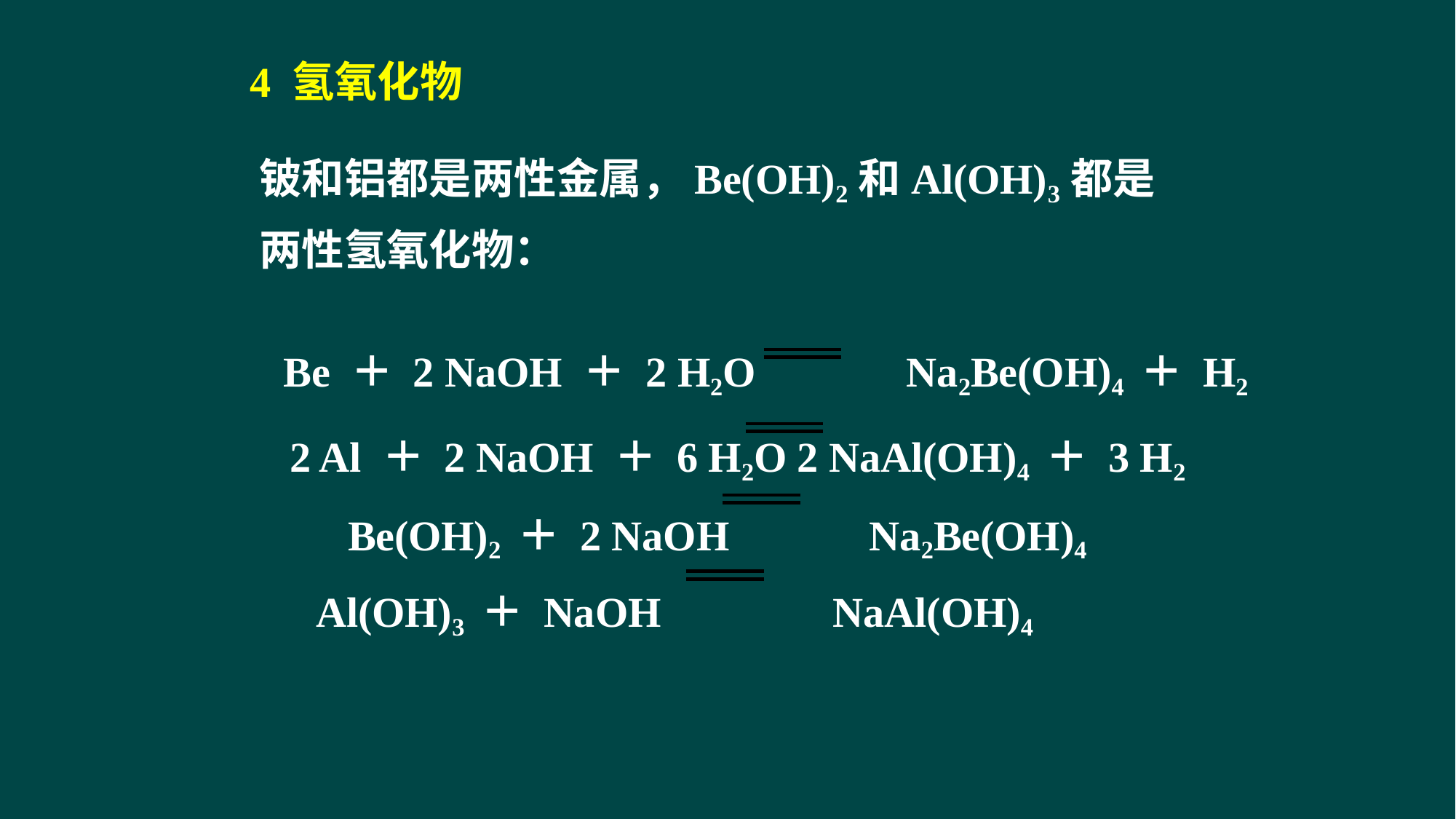

4 氢氧化物
铍和铝都是两性金属，Be(OH)2和Al(OH)3都是两性氢氧化物：

Be ＋ 2 NaOH ＋ 2 H2O		Na2Be(OH)4 ＋ H2
 2 Al ＋ 2 NaOH ＋ 6 H2O	2 NaAl(OH)4 ＋ 3 H2
Be(OH)2 ＋ 2 NaOH		Na2Be(OH)4  Al(OH)3 ＋ NaOH	NaAl(OH)4